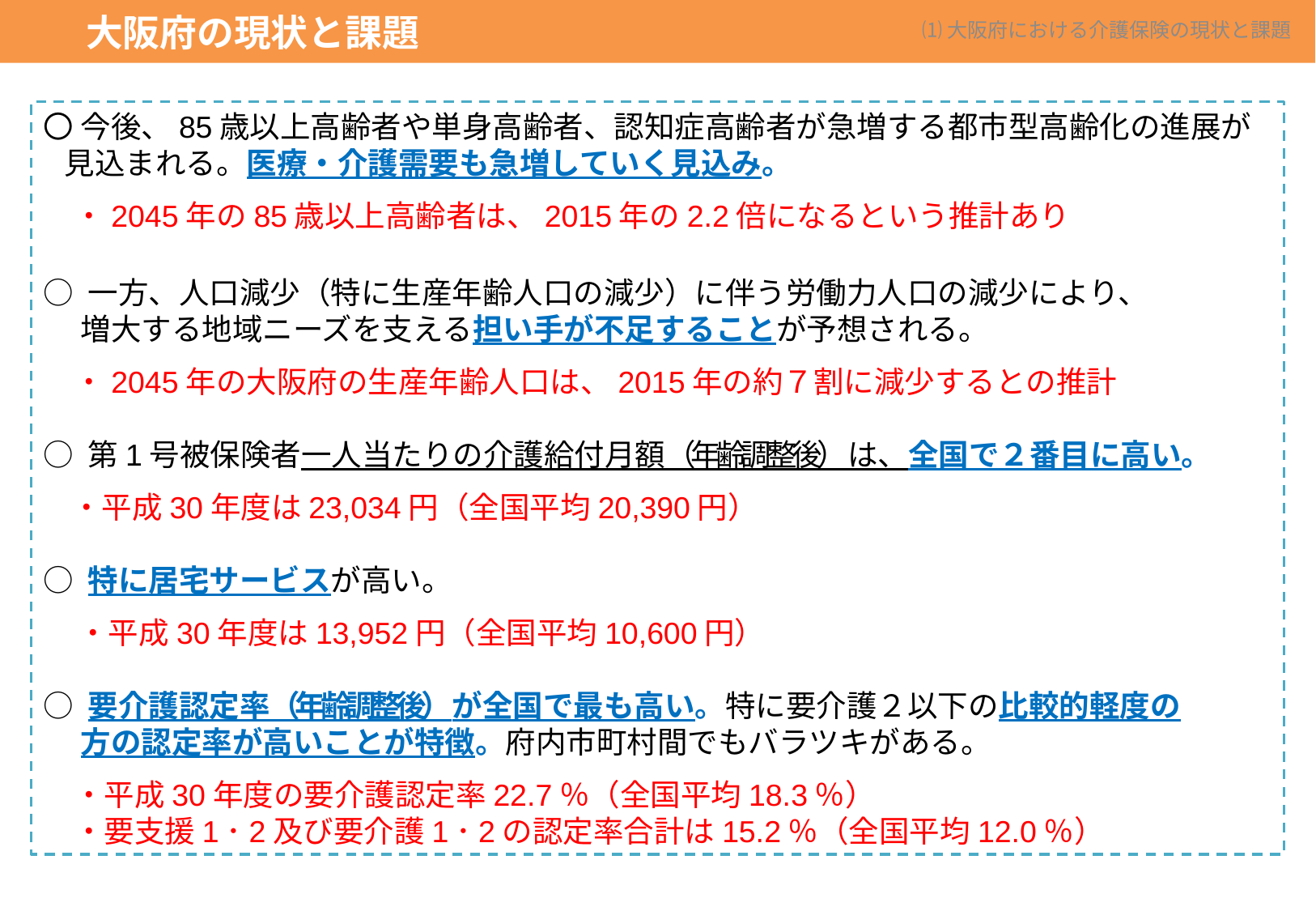

大阪府の現状と課題
⑴大阪府における介護保険の現状と課題
〇 今後、85歳以上高齢者や単身高齢者、認知症高齢者が急増する都市型高齢化の進展が見込まれる。医療・介護需要も急増していく見込み。

　・2045年の85歳以上高齢者は、2015年の2.2倍になるという推計あり

○ 一方、人口減少（特に生産年齢人口の減少）に伴う労働力人口の減少により、
　 増大する地域ニーズを支える担い手が不足することが予想される。

　・2045年の大阪府の生産年齢人口は、2015年の約７割に減少するとの推計

○ 第1号被保険者一人当たりの介護給付月額（年齢調整後）は、全国で２番目に高い。

   ・平成30年度は23,034円（全国平均20,390円）

○ 特に居宅サービスが高い。

    ・平成30年度は13,952円（全国平均10,600円）

○ 要介護認定率（年齢調整後）が全国で最も高い。特に要介護２以下の比較的軽度の
　 方の認定率が高いことが特徴。府内市町村間でもバラツキがある。

　・平成30年度の要介護認定率22.7％（全国平均18.3％）
　・要支援1･2及び要介護1･2の認定率合計は15.2％（全国平均12.0％）